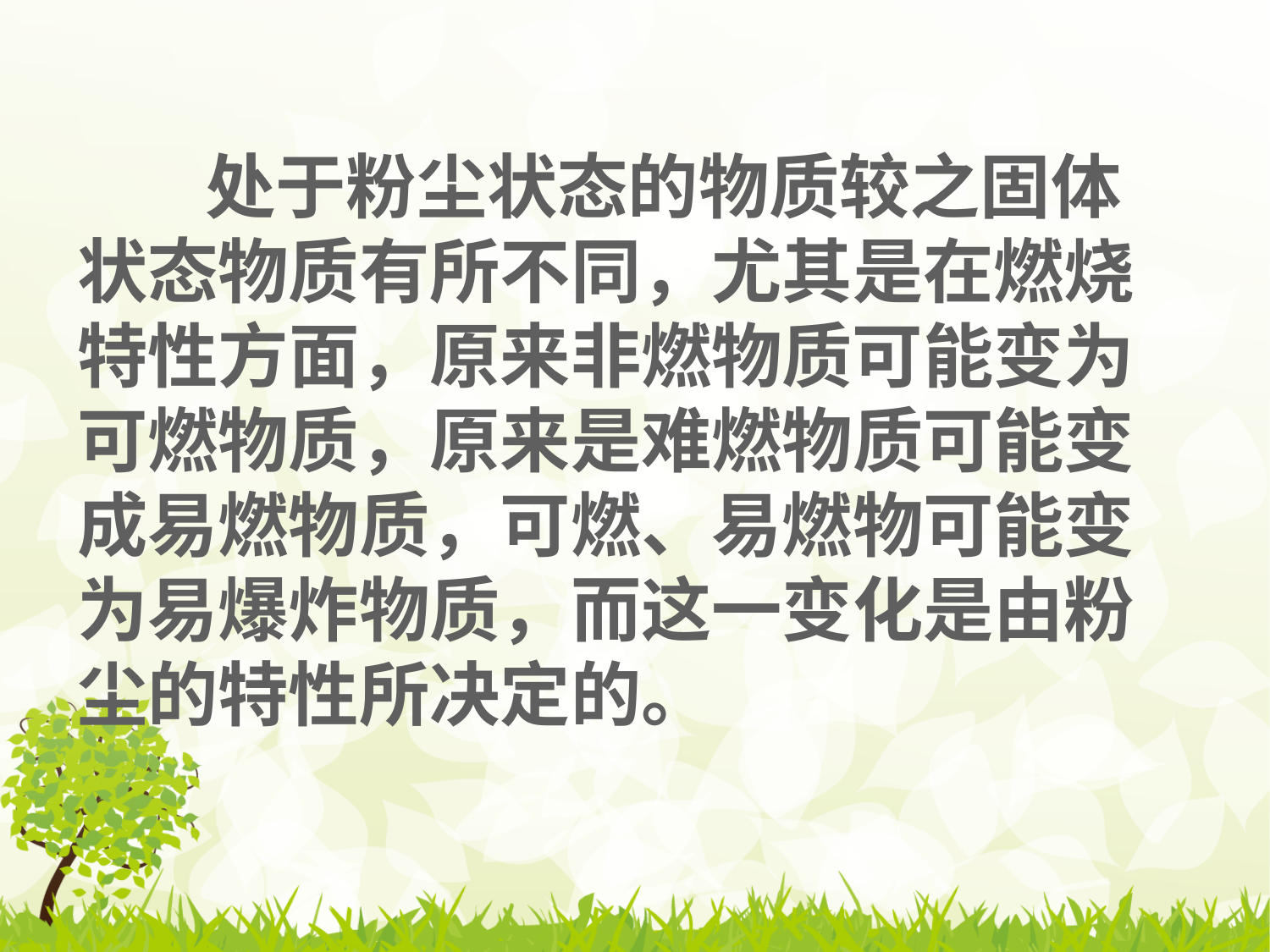

处于粉尘状态的物质较之固体状态物质有所不同，尤其是在燃烧特性方面，原来非燃物质可能变为可燃物质，原来是难燃物质可能变成易燃物质，可燃、易燃物可能变为易爆炸物质，而这一变化是由粉尘的特性所决定的。